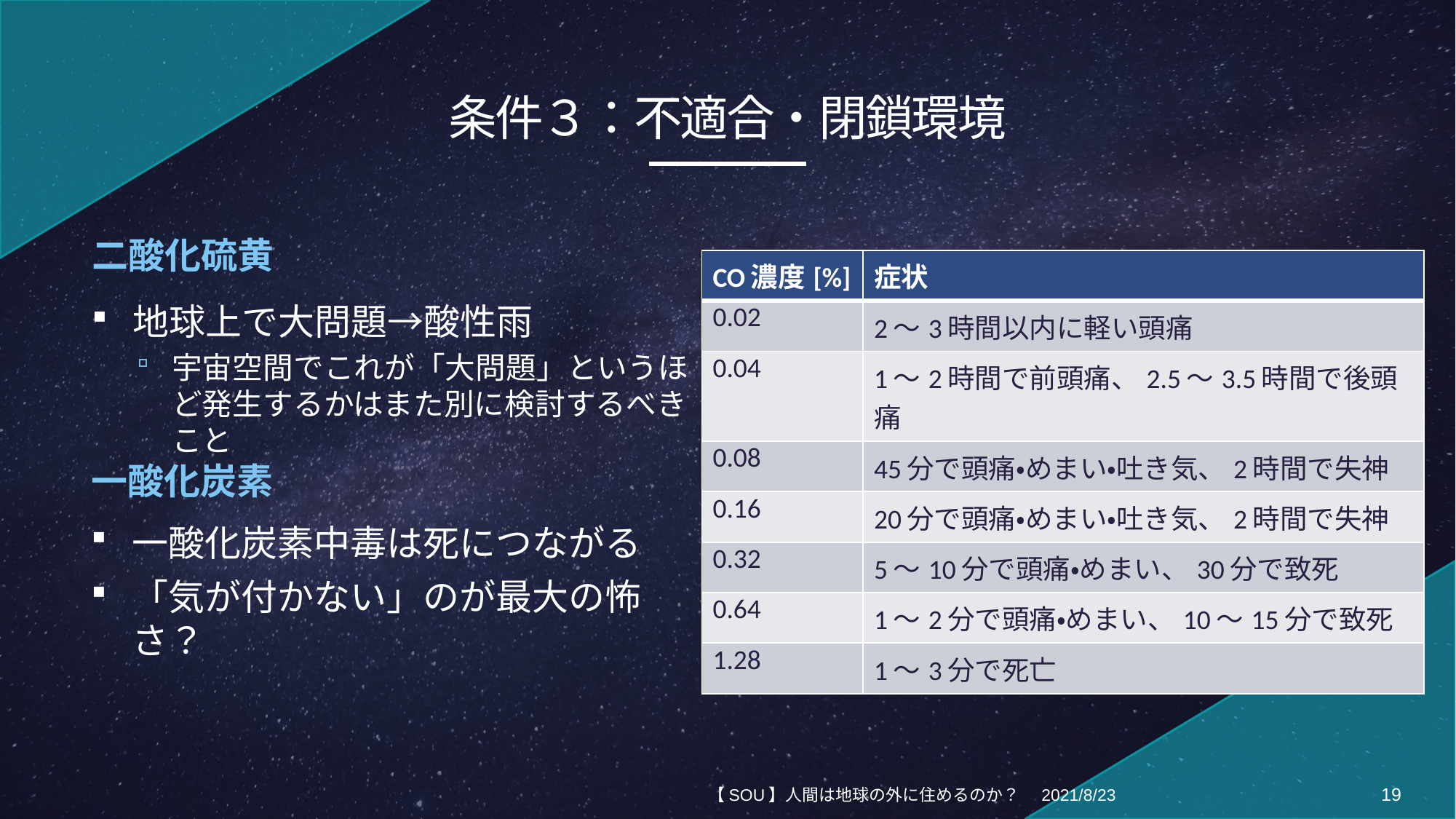

# 条件３：不適合・閉鎖環境
二酸化硫黄
| CO濃度[%] | 症状 |
| --- | --- |
| 0.02 | 2～3時間以内に軽い頭痛 |
| 0.04 | 1～2時間で前頭痛、2.5～3.5時間で後頭痛 |
| 0.08 | 45分で頭痛・めまい・吐き気、2時間で失神 |
| 0.16 | 20分で頭痛・めまい・吐き気、2時間で失神 |
| 0.32 | 5～10分で頭痛・めまい、30分で致死 |
| 0.64 | 1～2分で頭痛・めまい、10～15分で致死 |
| 1.28 | 1～3分で死亡 |
地球上で大問題→酸性雨
宇宙空間でこれが「大問題」というほど発生するかはまた別に検討するべきこと

一酸化炭素
一酸化炭素中毒は死につながる
「気が付かない」のが最大の怖さ？

【SOU】人間は地球の外に住めるのか？
2021/8/23
19